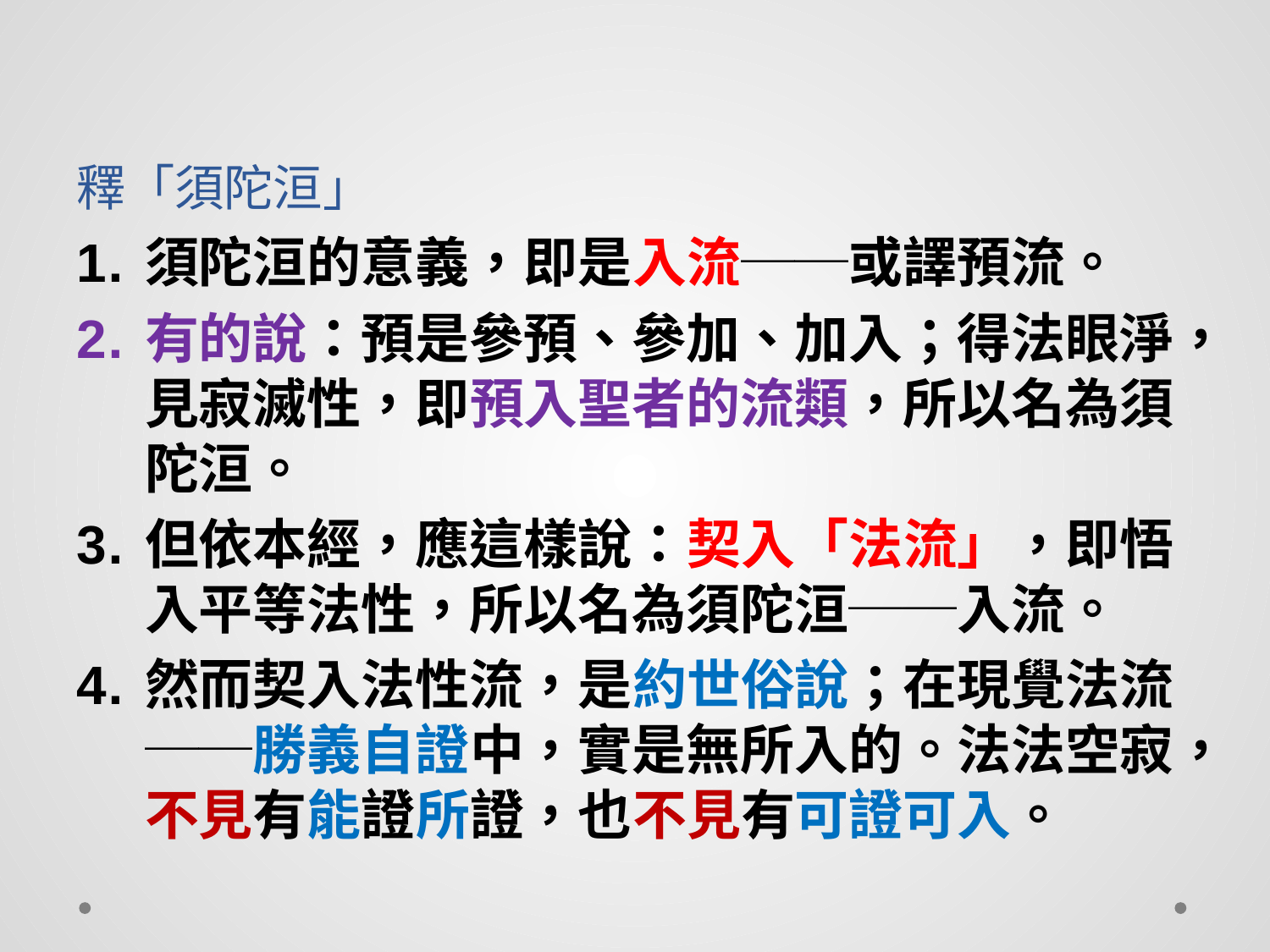

# 釋「須陀洹」
須陀洹的意義，即是入流──或譯預流。
有的說：預是參預、參加、加入；得法眼淨，見寂滅性，即預入聖者的流類，所以名為須陀洹。
但依本經，應這樣說：契入「法流」，即悟入平等法性，所以名為須陀洹──入流。
然而契入法性流，是約世俗說；在現覺法流──勝義自證中，實是無所入的。法法空寂，不見有能證所證，也不見有可證可入。